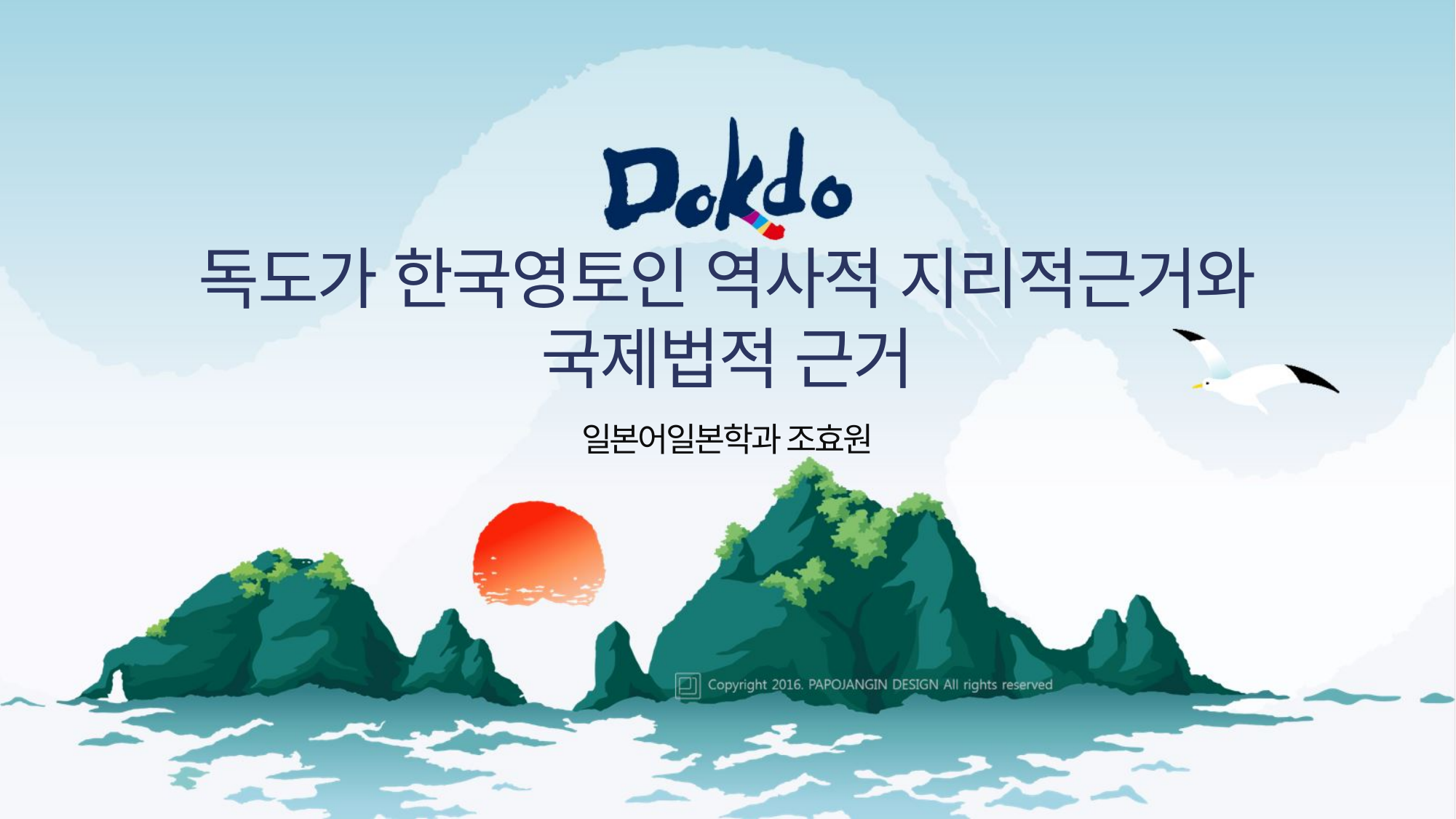

독도가 한국영토인 역사적 지리적근거와
국제법적 근거

일본어일본학과 조효원